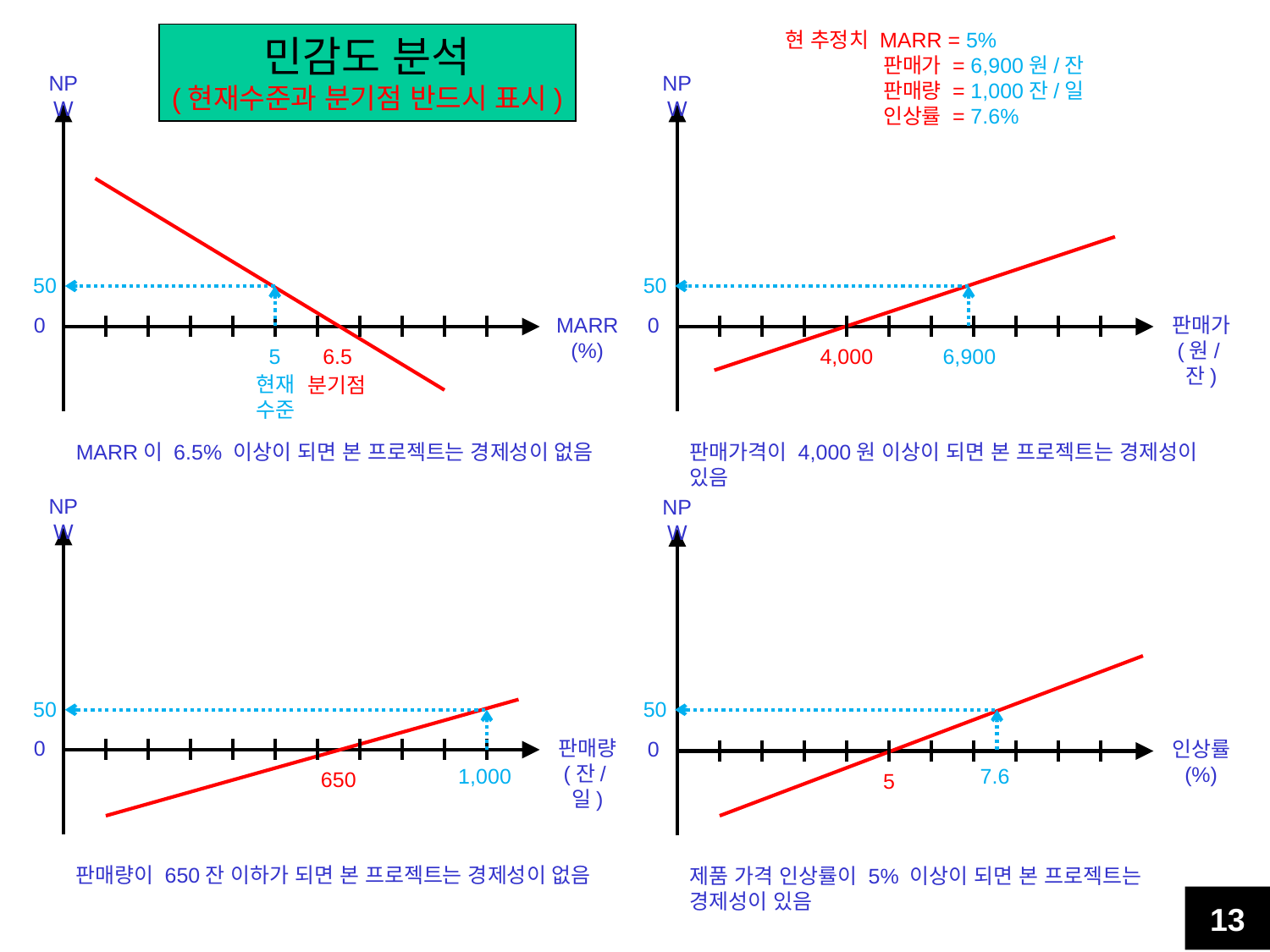

현 추정치 MARR = 5%
     판매가 = 6,900원/잔
     판매량 = 1,000잔/일
     인상률 = 7.6%
민감도 분석
(현재수준과 분기점 반드시 표시)
NPW
NPW
50
50
0
MARR (%)
0
판매가 (원/잔)
5
6.5
4,000
6,900
현재
수준
분기점
MARR이 6.5% 이상이 되면 본 프로젝트는 경제성이 없음
판매가격이 4,000원 이상이 되면 본 프로젝트는 경제성이 있음
NPW
NPW
50
50
0
판매량 (잔/일)
0
인상률 (%)
1,000
7.6
650
5
판매량이 650잔 이하가 되면 본 프로젝트는 경제성이 없음
제품 가격 인상률이 5% 이상이 되면 본 프로젝트는 경제성이 있음
13